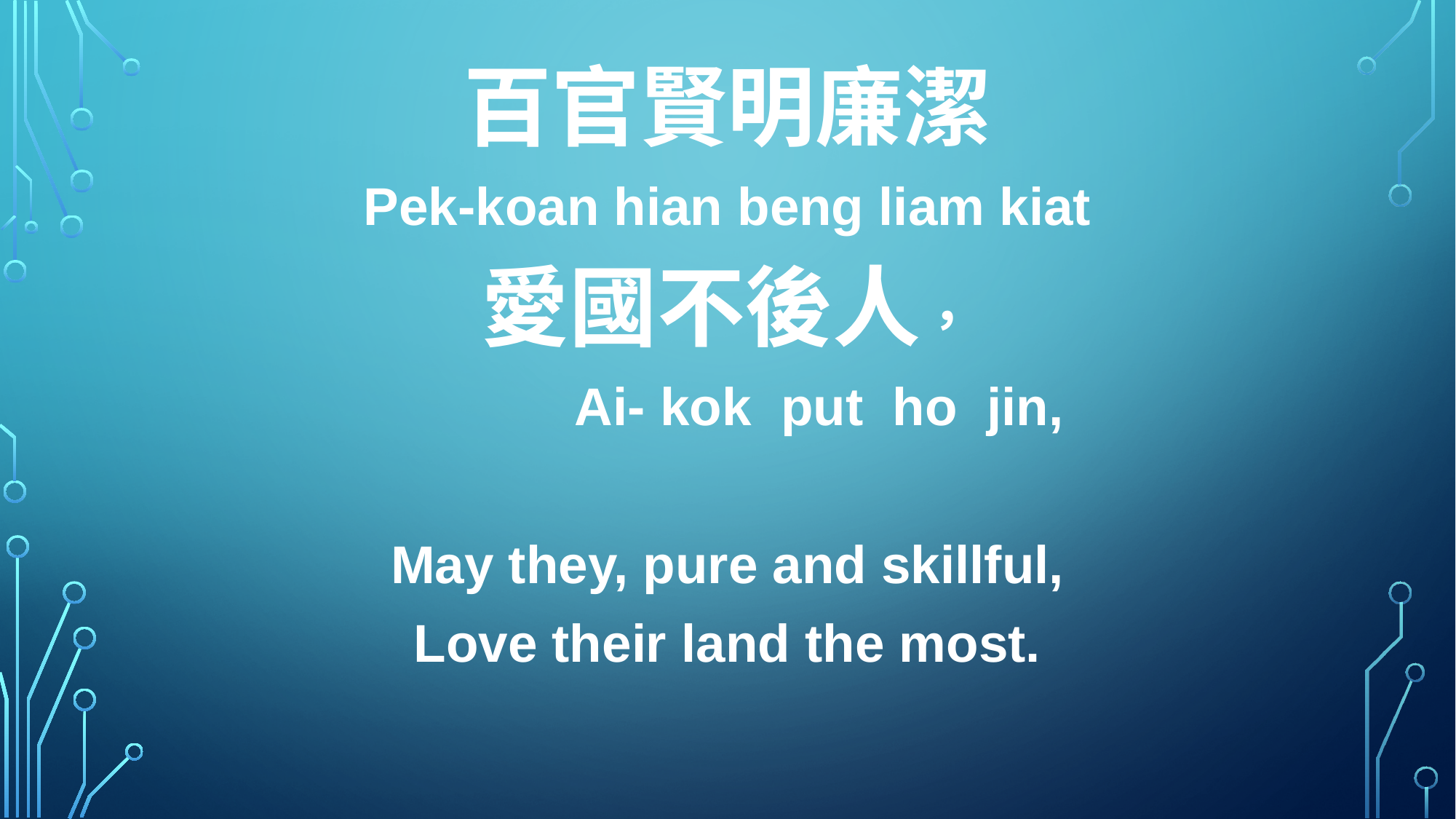

百官賢明廉潔
Pek-koan hian beng liam kiat
愛國不後人，
                         Ai- kok  put  ho  jin,

May they, pure and skillful,
Love their land the most.